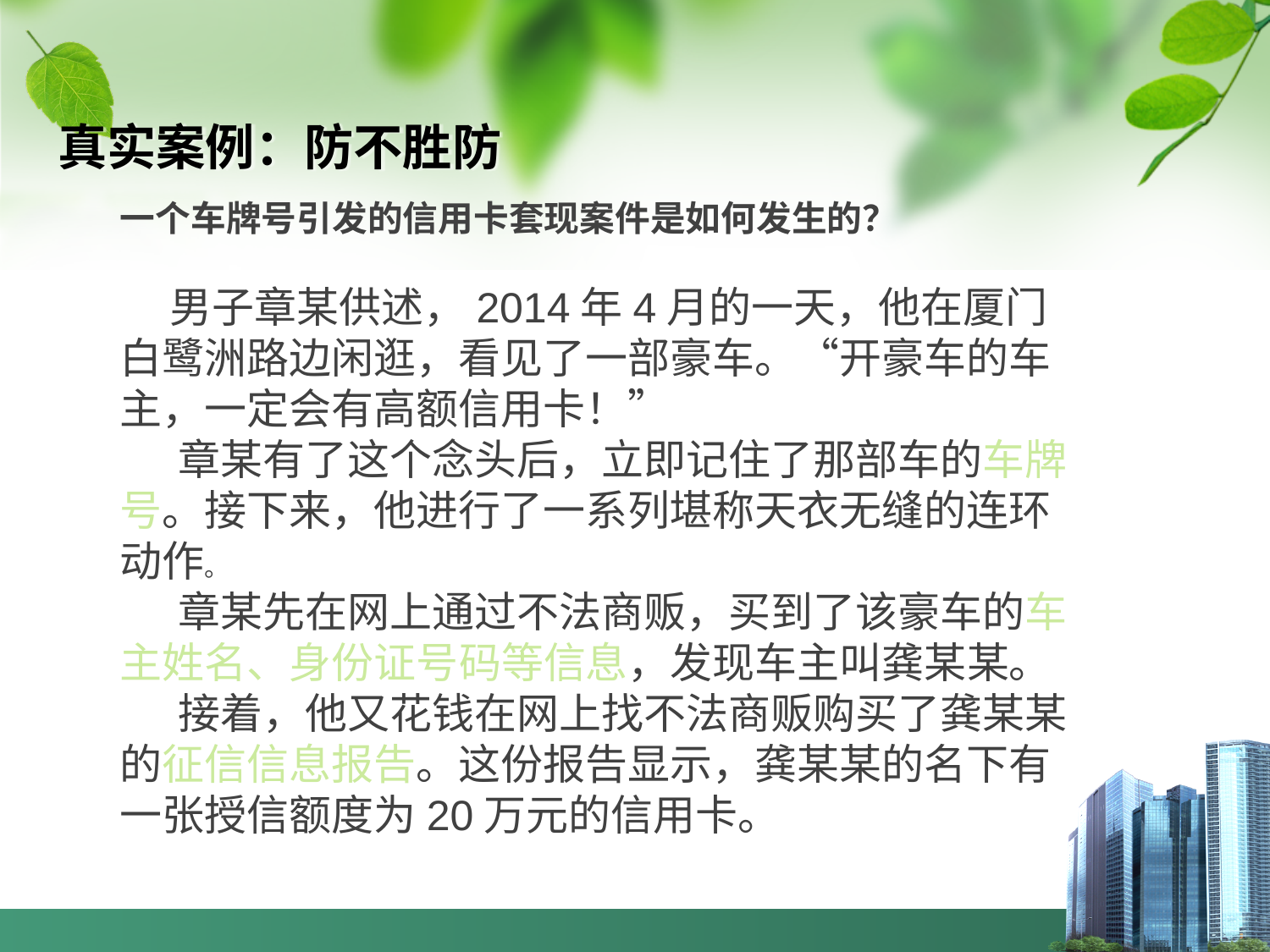

# 真实案例：防不胜防
一个车牌号引发的信用卡套现案件是如何发生的？

　　男子章某供述，2014年4月的一天，他在厦门白鹭洲路边闲逛，看见了一部豪车。“开豪车的车主，一定会有高额信用卡！”
     章某有了这个念头后，立即记住了那部车的车牌号。接下来，他进行了一系列堪称天衣无缝的连环动作。
     章某先在网上通过不法商贩，买到了该豪车的车主姓名、身份证号码等信息，发现车主叫龚某某。
     接着，他又花钱在网上找不法商贩购买了龚某某的征信信息报告。这份报告显示，龚某某的名下有一张授信额度为20万元的信用卡。

1
总结一下，有几点四点：